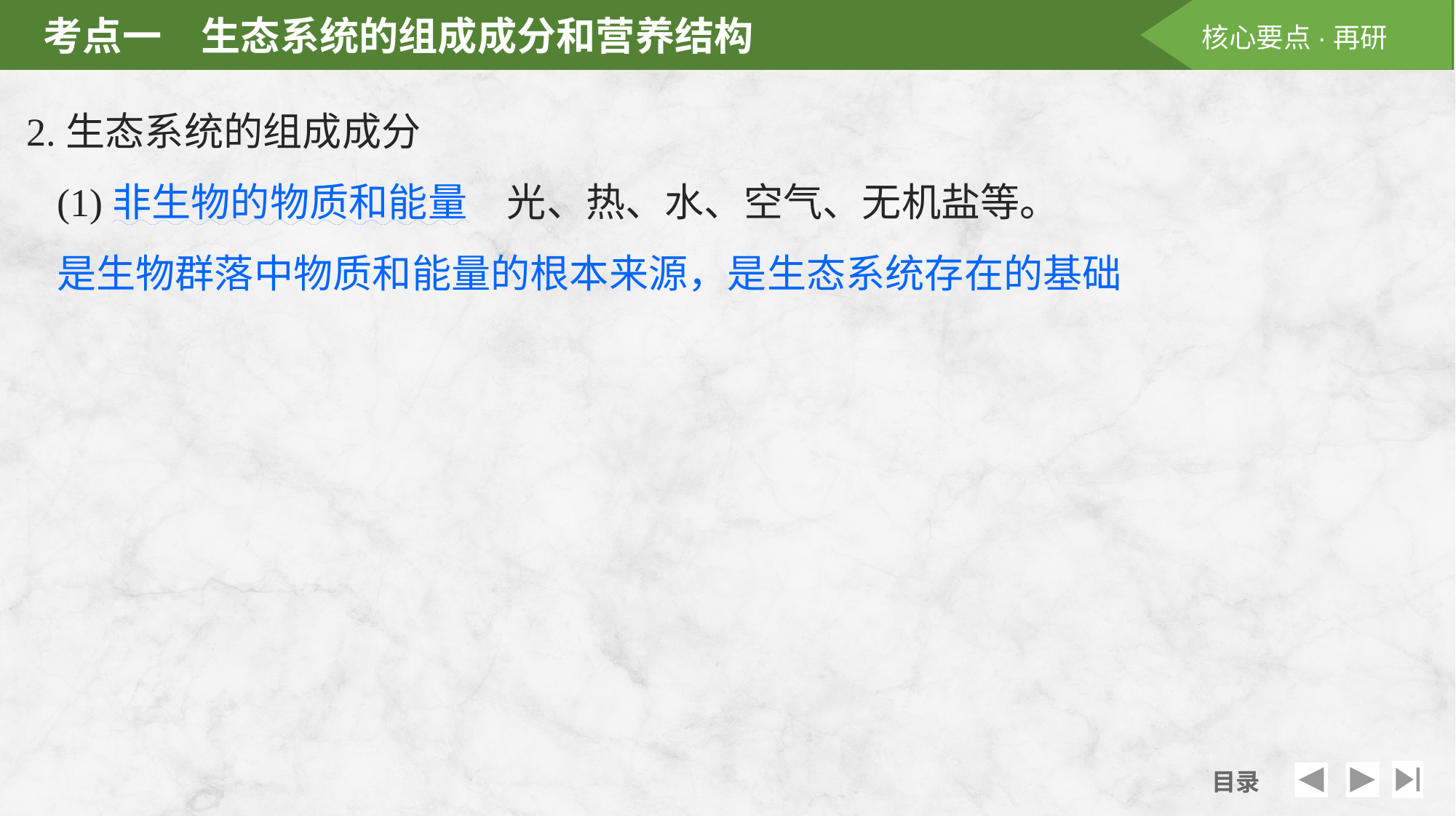

2.生态系统的组成成分
	(1)非生物的物质和能量　光、热、水、空气、无机盐等。
	是生物群落中物质和能量的根本来源，是生态系统存在的基础